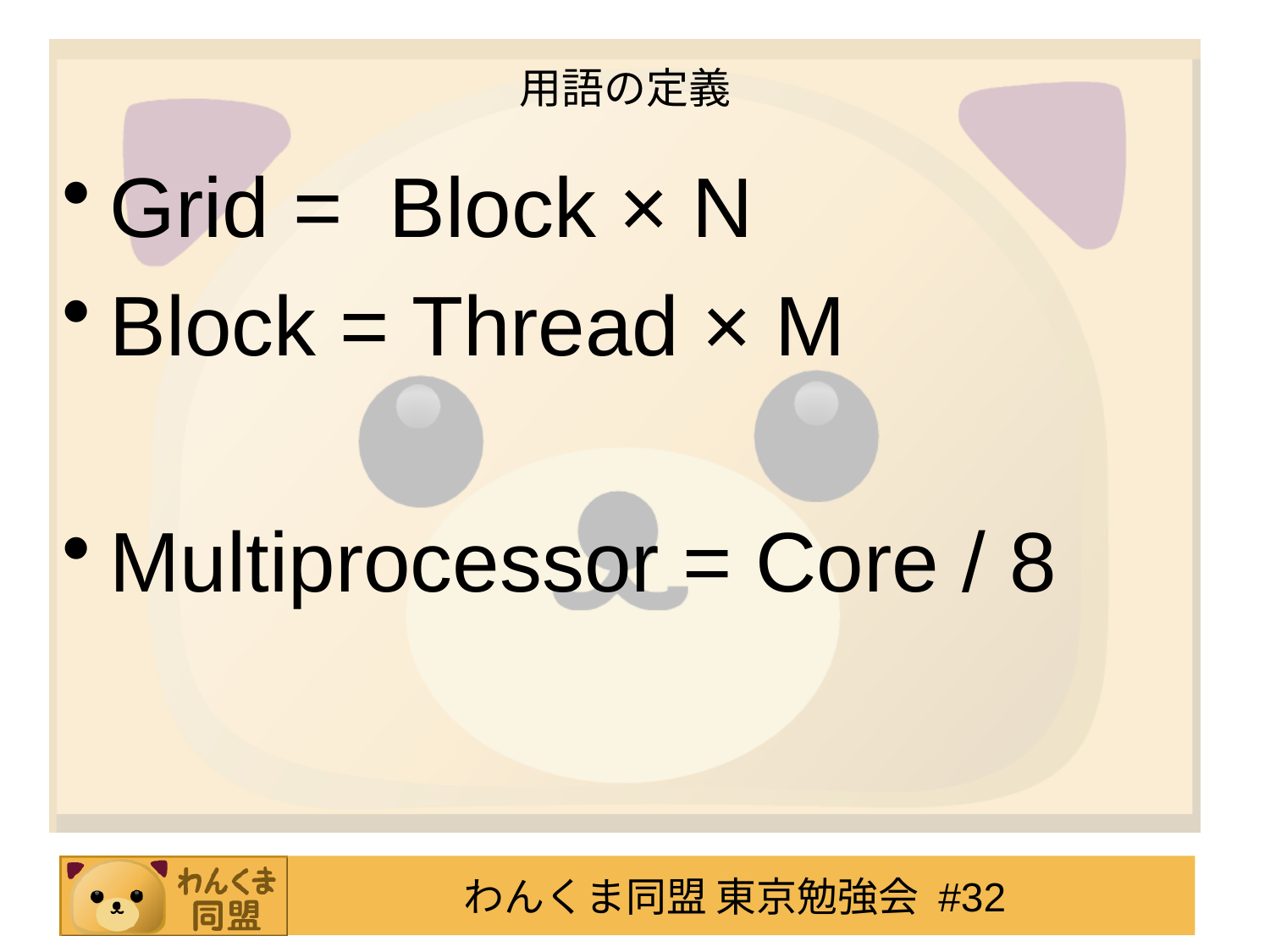

# 用語の定義
Grid =  Block × N
Block = Thread × M

Multiprocessor = Core / 8